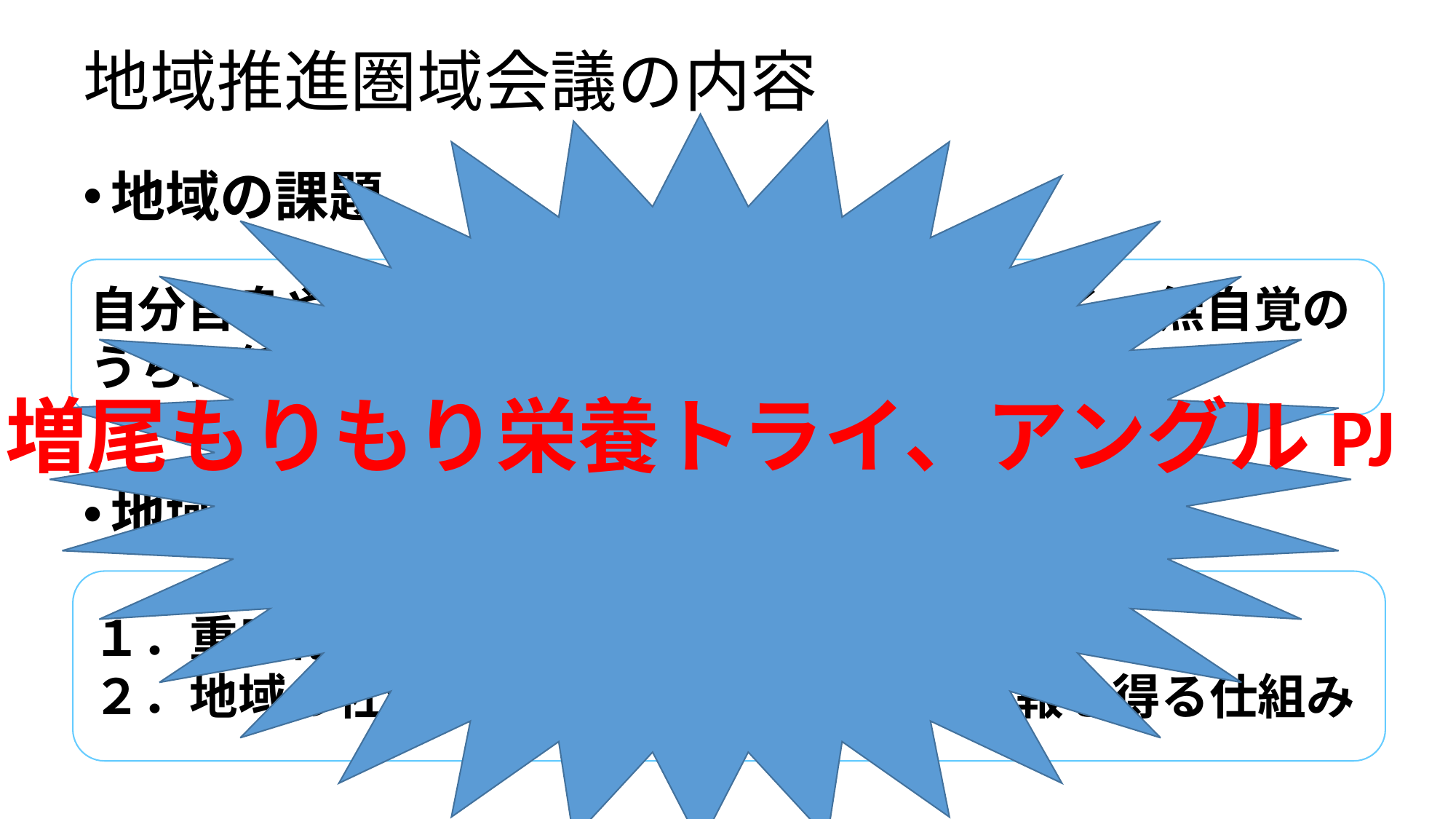

# 地域推進圏域会議の内容

地域の課題

地域の対策

自分自身や周りでも栄養の課題に気付きにくく、無自覚のうちに低栄養状態となっている
増尾もりもり栄養トライ、アングルPJ
１．重度化防止に向け栄養知識の理解
２．地域の社会資源や健康維持に関する情報を得る仕組み